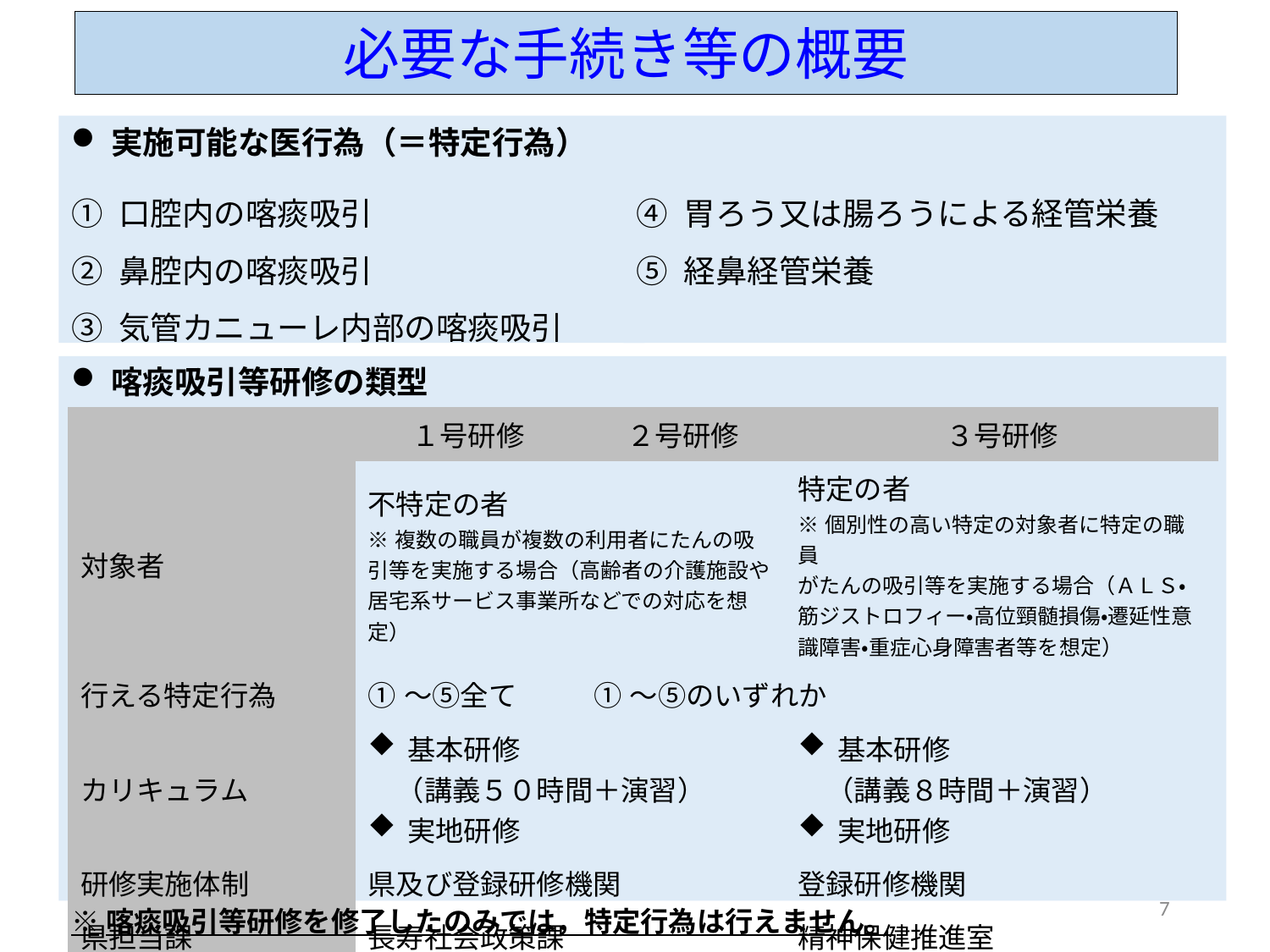

必要な手続き等の概要
実施可能な医行為（＝特定行為）
胃ろう又は腸ろうによる経管栄養
経鼻経管栄養
口腔内の喀痰吸引
鼻腔内の喀痰吸引
気管カニューレ内部の喀痰吸引
喀痰吸引等研修の類型
|  | １号研修 | ２号研修 | ３号研修 |
| --- | --- | --- | --- |
| 対象者 | 不特定の者 ※複数の職員が複数の利用者にたんの吸引等を実施する場合（高齢者の介護施設や居宅系サービス事業所などでの対応を想定） |  | 特定の者 ※個別性の高い特定の対象者に特定の職員 がたんの吸引等を実施する場合（ＡＬＳ・筋ジストロフィー・高位頸髄損傷・遷延性意識障害・重症心身障害者等を想定） |
| 行える特定行為 | ①～⑤全て | ①～⑤のいずれか |  |
| カリキュラム | 基本研修 　（講義５０時間＋演習） 実地研修 |  | 基本研修 　（講義８時間＋演習） 実地研修 |
| 研修実施体制 | 県及び登録研修機関 |  | 登録研修機関 |
| 県担当課 | 長寿社会政策課 |  | 精神保健推進室 |
7
※喀痰吸引等研修を修了したのみでは，特定行為は行えません。